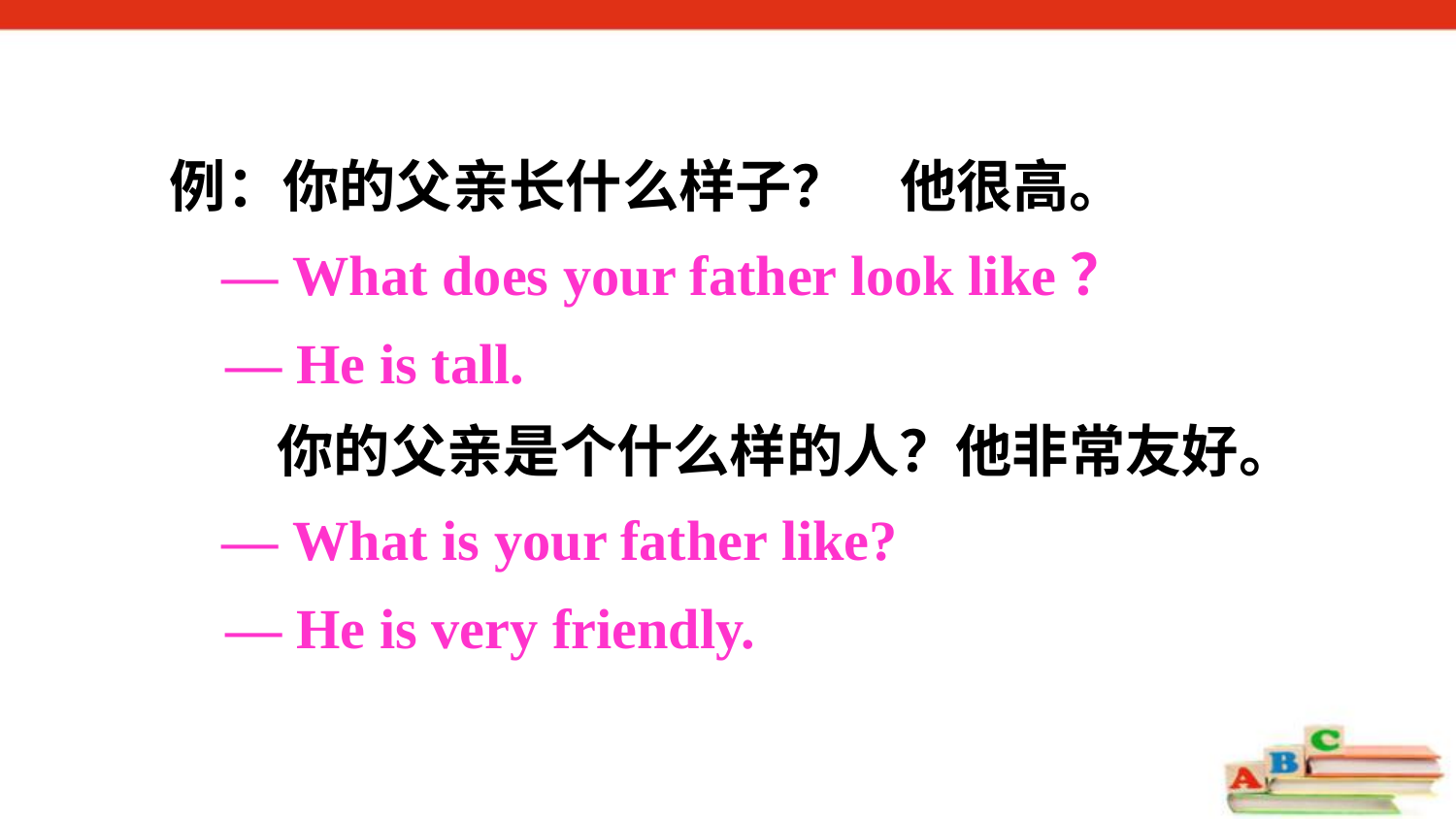

例：你的父亲长什么样子？    他很高。
    — What does your father look like？
    — He is tall.
        你的父亲是个什么样的人？他非常友好。
    — What is your father like?
    — He is very friendly.